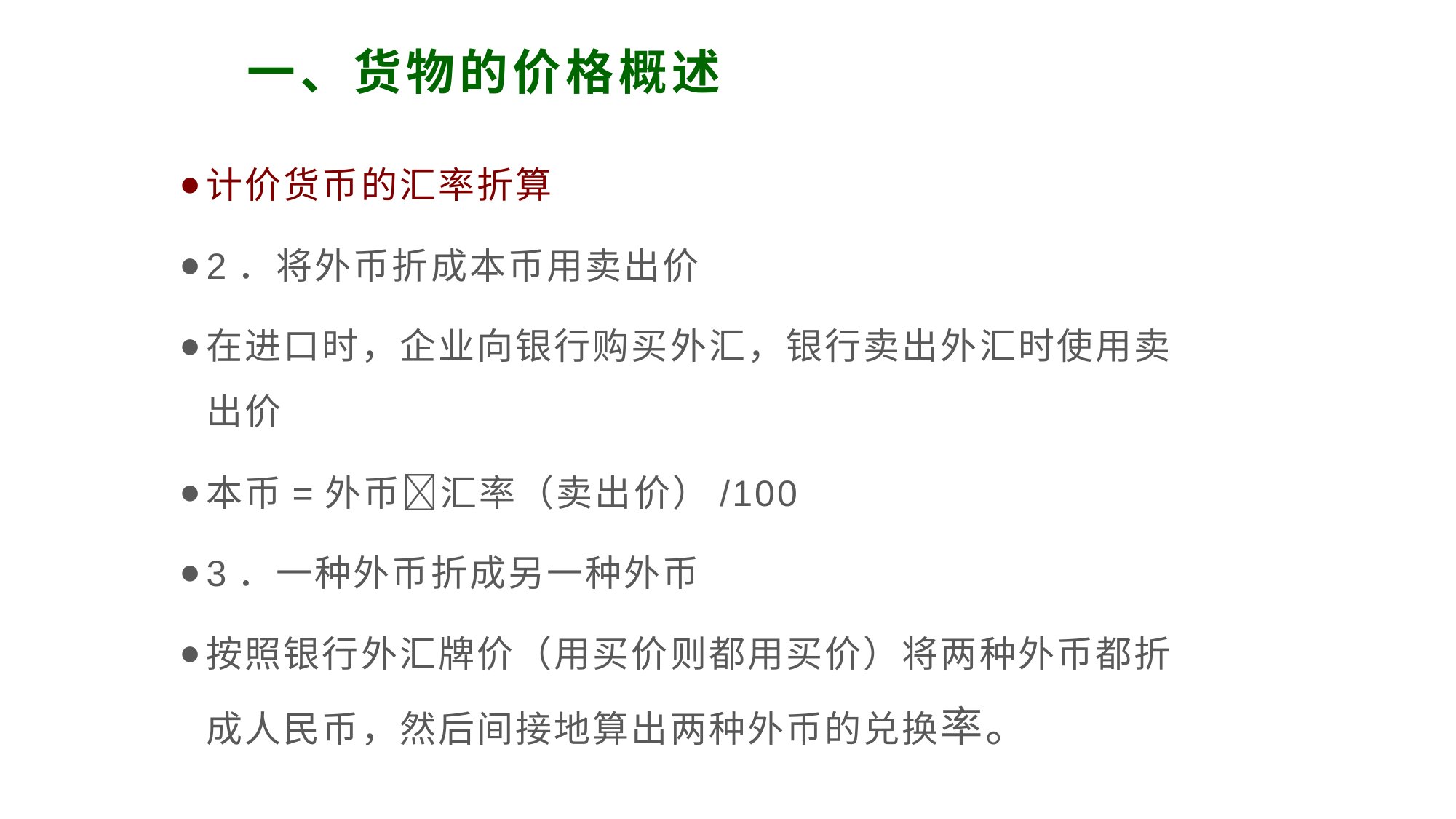

# 一、货物的价格概述
计价货币的汇率折算
2．将外币折成本币用卖出价
在进口时，企业向银行购买外汇，银行卖出外汇时使用卖出价
本币=外币×汇率（卖出价）/100
3．一种外币折成另一种外币
按照银行外汇牌价（用买价则都用买价）将两种外币都折成人民币，然后间接地算出两种外币的兑换率。